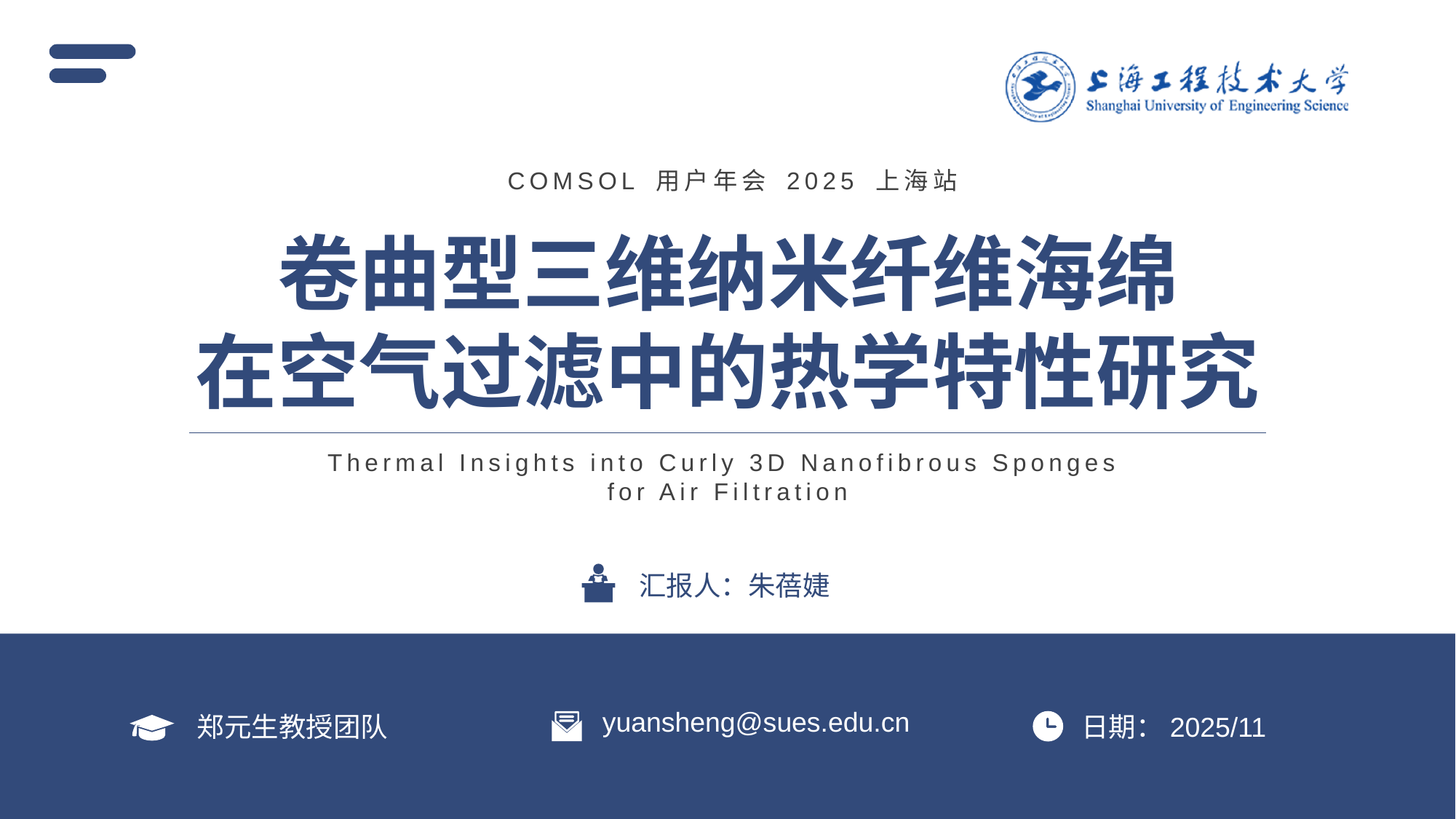

COMSOL 用户年会 2025 上海站
卷曲型三维纳米纤维海绵
在空气过滤中的热学特性研究
Thermal Insights into Curly 3D Nanofibrous Sponges
for Air Filtration
汇报人：朱蓓婕

yuansheng@sues.edu.cn
郑元生教授团队
日期：2025/11